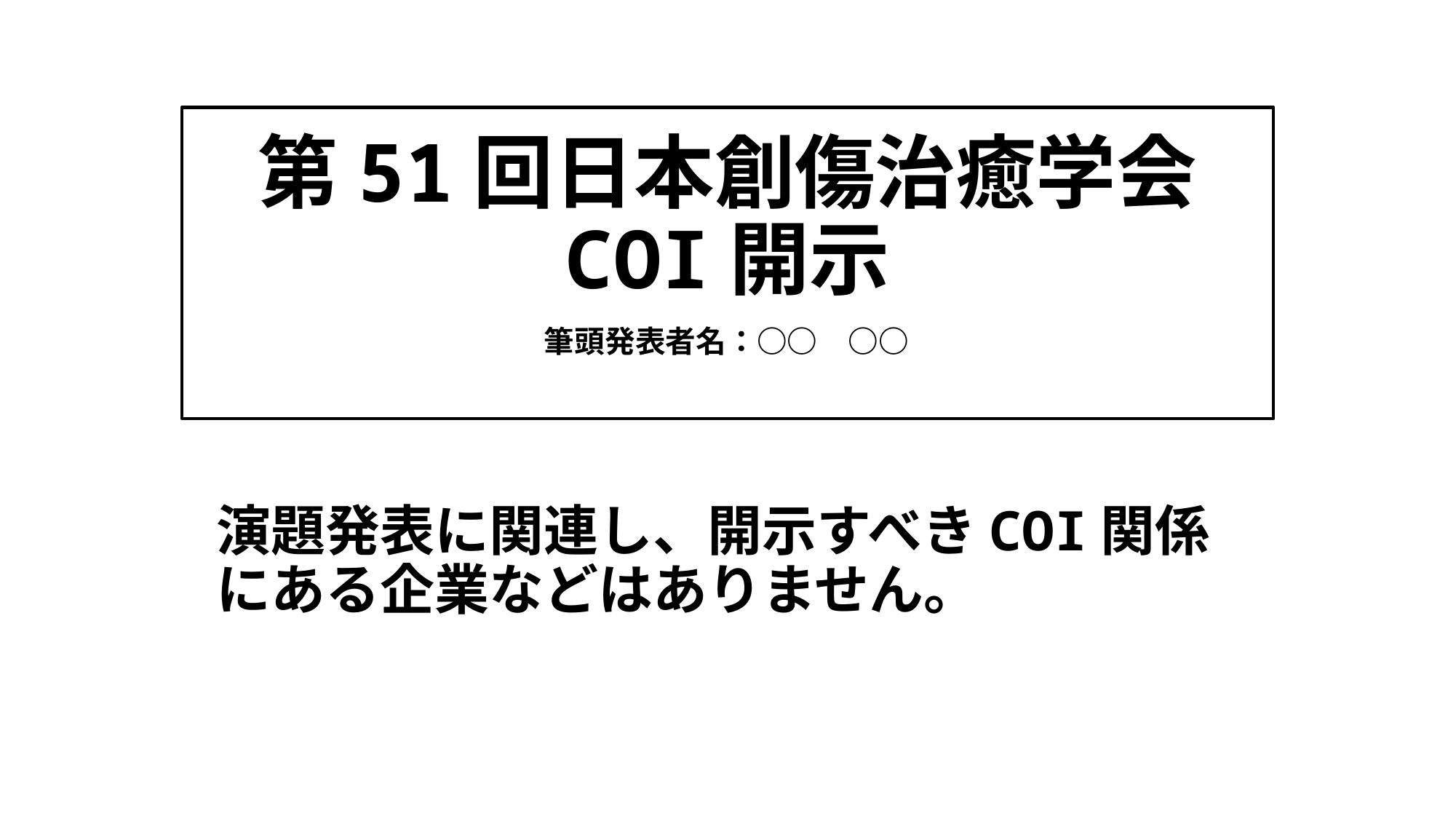

# 第51回日本創傷治癒学会 COI開示
筆頭発表者名：○○　○○
演題発表に関連し、開示すべきCOI関係にある企業などはありません。